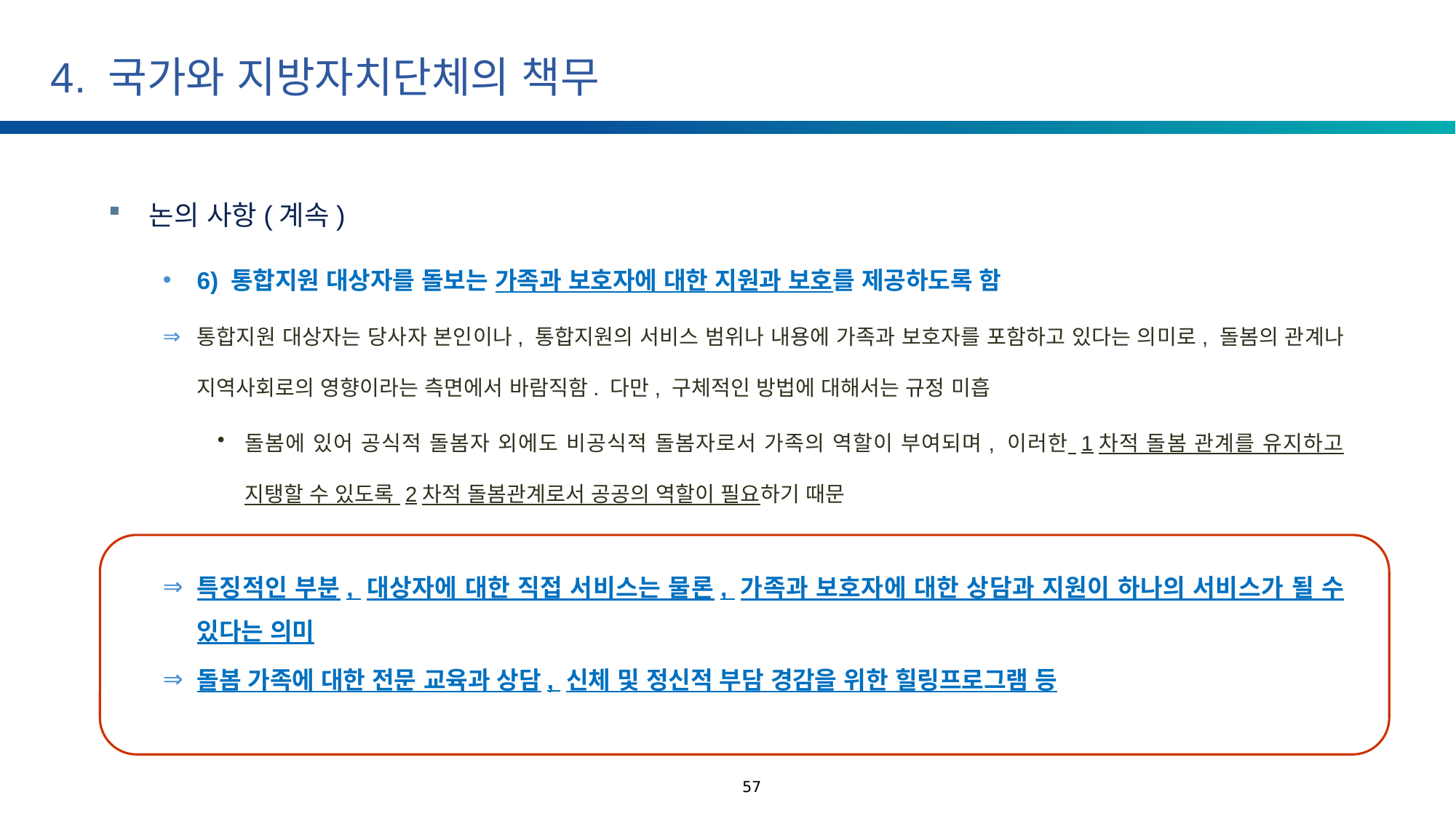

# 4. 국가와 지방자치단체의 책무
논의 사항(계속)
6) 통합지원 대상자를 돌보는 가족과 보호자에 대한 지원과 보호를 제공하도록 함
통합지원 대상자는 당사자 본인이나, 통합지원의 서비스 범위나 내용에 가족과 보호자를 포함하고 있다는 의미로, 돌봄의 관계나 지역사회로의 영향이라는 측면에서 바람직함. 다만, 구체적인 방법에 대해서는 규정 미흡
돌봄에 있어 공식적 돌봄자 외에도 비공식적 돌봄자로서 가족의 역할이 부여되며, 이러한 1차적 돌봄 관계를 유지하고 지탱할 수 있도록 2차적 돌봄관계로서 공공의 역할이 필요하기 때문

특징적인 부분, 대상자에 대한 직접 서비스는 물론, 가족과 보호자에 대한 상담과 지원이 하나의 서비스가 될 수 있다는 의미
돌봄 가족에 대한 전문 교육과 상담, 신체 및 정신적 부담 경감을 위한 힐링프로그램 등

57